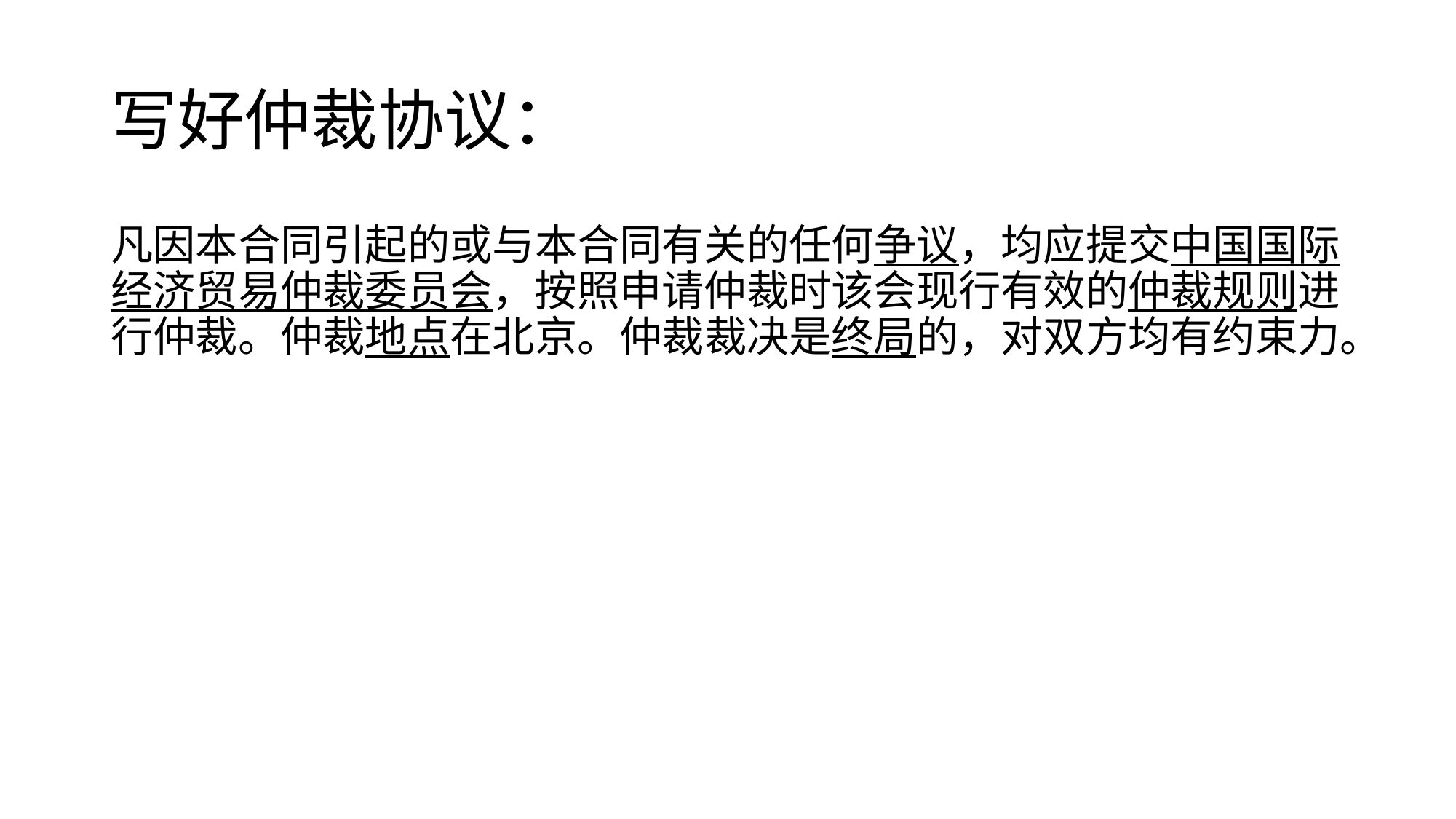

# 写好仲裁协议：
凡因本合同引起的或与本合同有关的任何争议，均应提交中国国际经济贸易仲裁委员会，按照申请仲裁时该会现行有效的仲裁规则进行仲裁。仲裁地点在北京。仲裁裁决是终局的，对双方均有约束力。